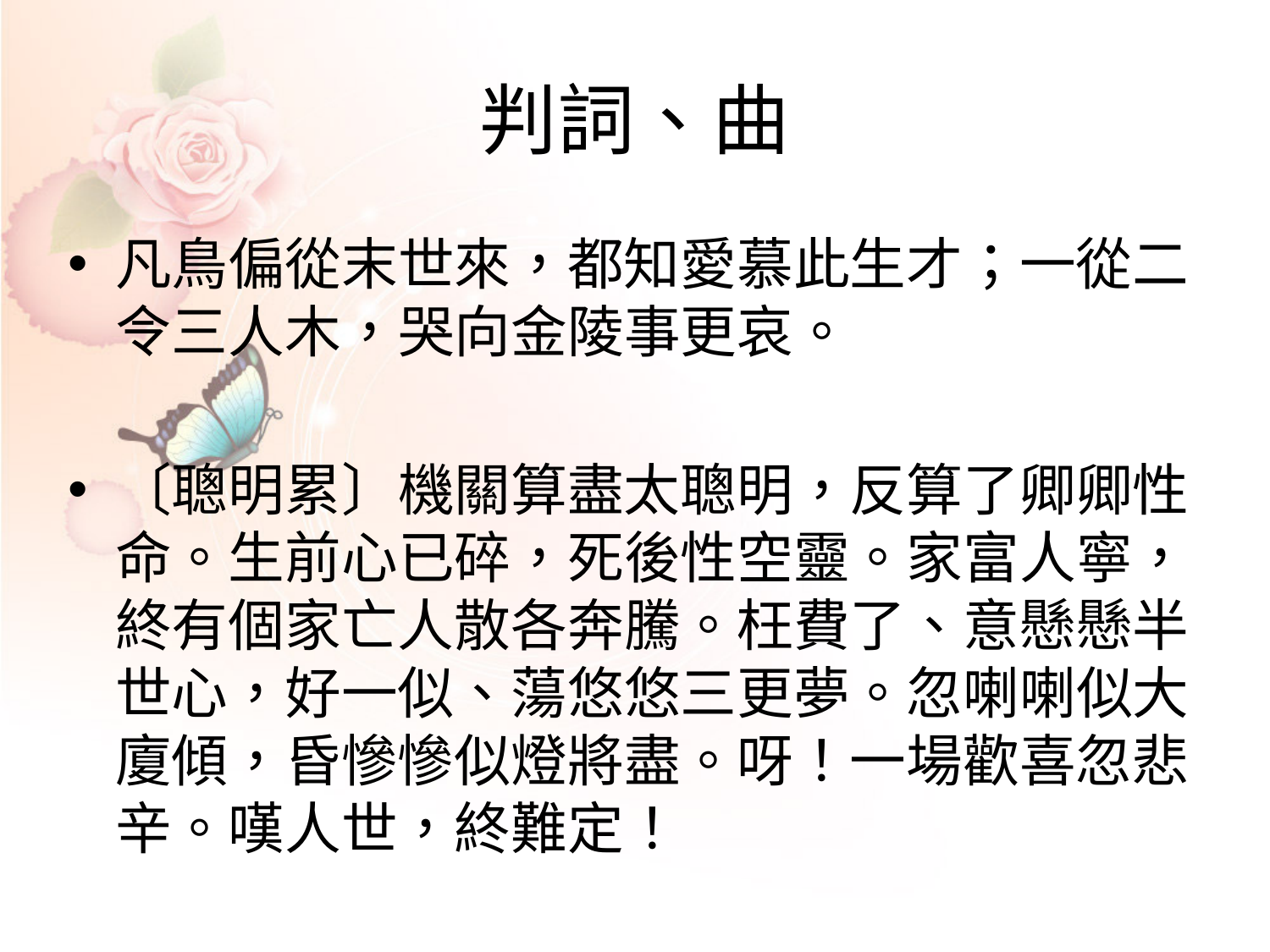

# 判詞、曲
凡鳥偏從末世來，都知愛慕此生才；一從二令三人木，哭向金陵事更哀。

〔聰明累〕機關算盡太聰明，反算了卿卿性命。生前心已碎，死後性空靈。家富人寧，終有個家亡人散各奔騰。枉費了、意懸懸半世心，好一似、蕩悠悠三更夢。忽喇喇似大廈傾，昏慘慘似燈將盡。呀！一場歡喜忽悲辛。嘆人世，終難定！